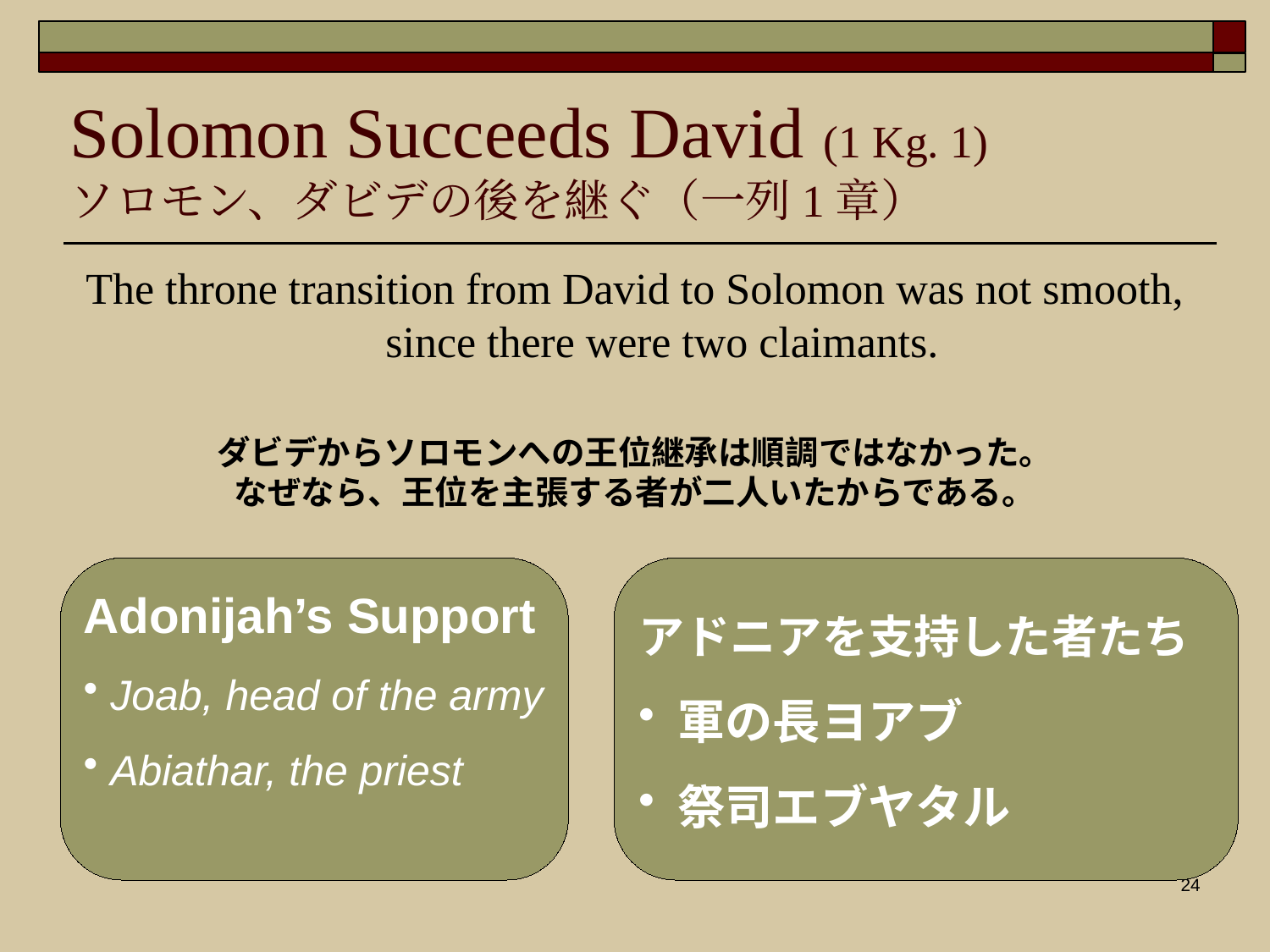

Solomon Succeeds David (1 Kg. 1)
ソロモン、ダビデの後を継ぐ（一列1章）
The throne transition from David to Solomon was not smooth, since there were two claimants.

ダビデからソロモンへの王位継承は順調ではなかった。
なぜなら、王位を主張する者が二人いたからである。

アドニアを支持した者たち
軍の長ヨアブ
祭司エブヤタル
Adonijah’s Support
 Joab, head of the army
 Abiathar, the priest
24